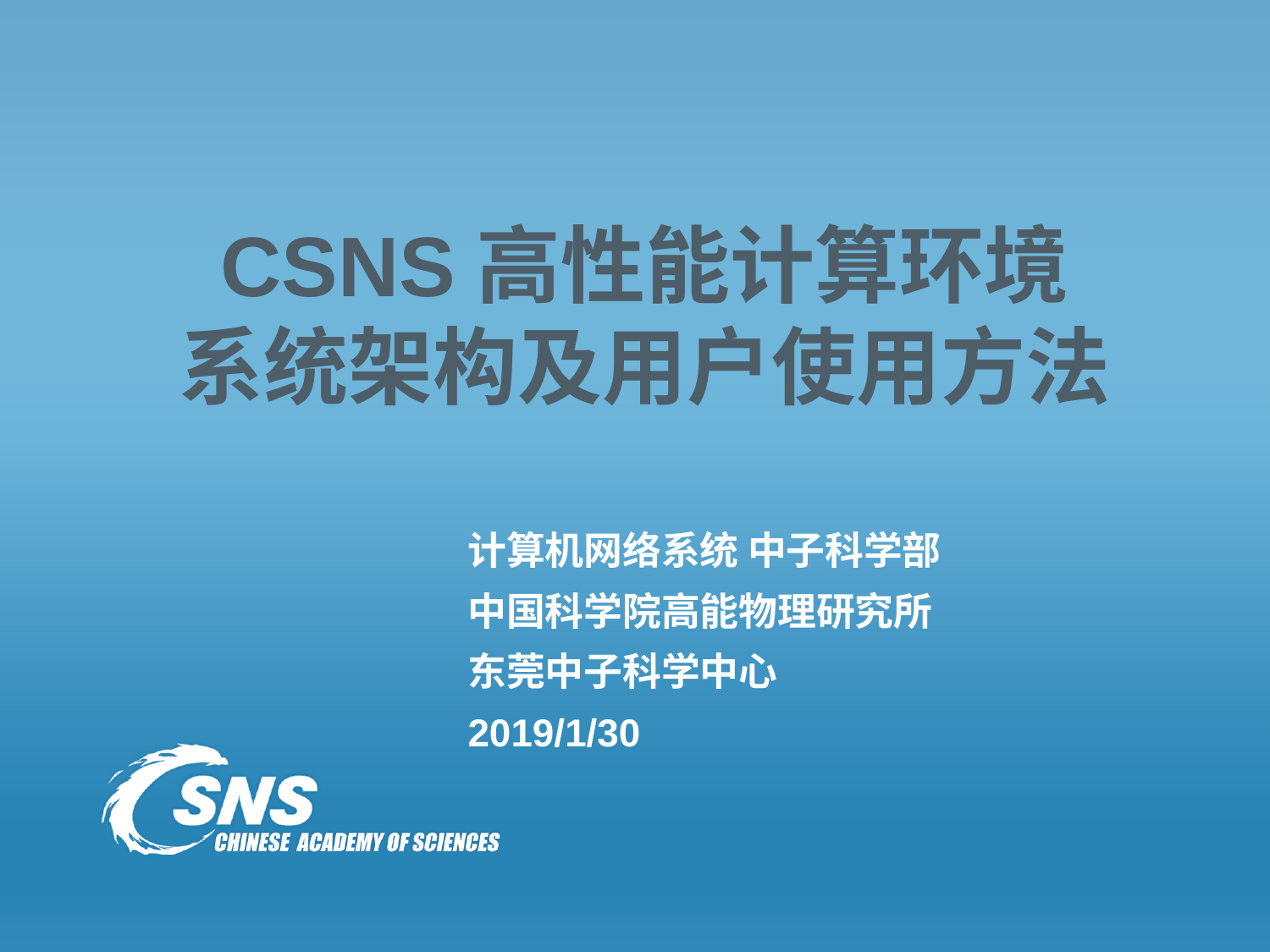

# CSNS高性能计算环境 系统架构及用户使用方法
计算机网络系统 中子科学部
中国科学院高能物理研究所
东莞中子科学中心
2019/1/30